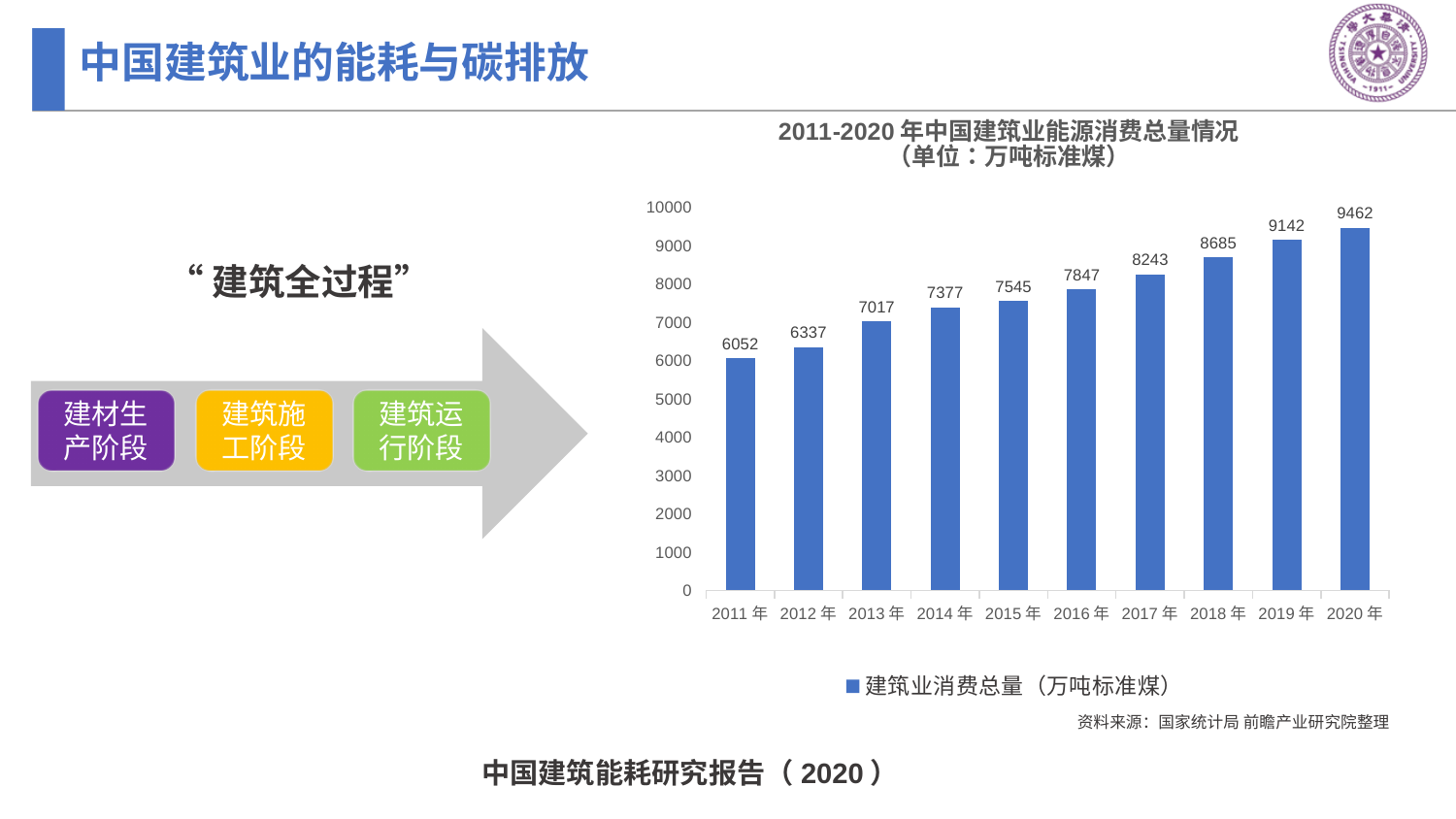

中国建筑业的能耗与碳排放

### Chart: 2011-2020年中国建筑业能源消费总量情况
（单位：万吨标准煤）

| Category |  |
|---|---|
| 2011年 | 6052.0 |
| 2012年 | 6337.0 |
| 2013年 | 7017.0 |
| 2014年 | 7377.0 |
| 2015年 | 7545.0 |
| 2016年 | 7847.0 |
| 2017年 | 8243.0 |
| 2018年 | 8685.0 |
| 2019年 | 9142.0 |
| 2020年 | 9462.0 |
“建筑全过程”

建筑施工阶段
建材生产阶段
建筑运行阶段
资料来源：国家统计局 前瞻产业研究院整理
中国建筑能耗研究报告（2020）